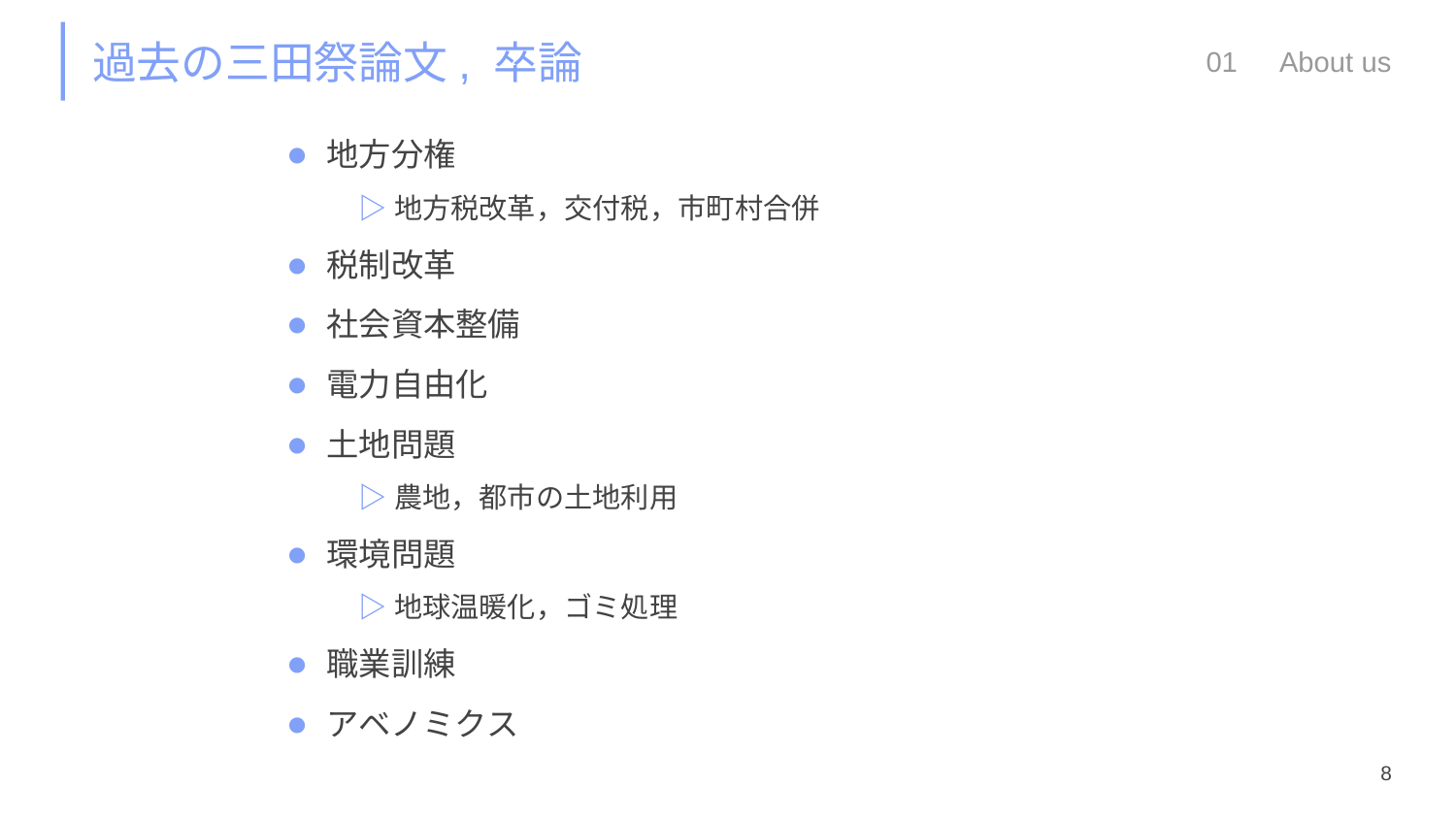

# 過去の三田祭論文, 卒論
01　About us
● 地方分権
▷地方税改革，交付税，市町村合併
● 税制改革
● 社会資本整備
● 電力自由化
● 土地問題
▷農地，都市の土地利用
● 環境問題
▷地球温暖化，ゴミ処理
● 職業訓練
● アベノミクス

8